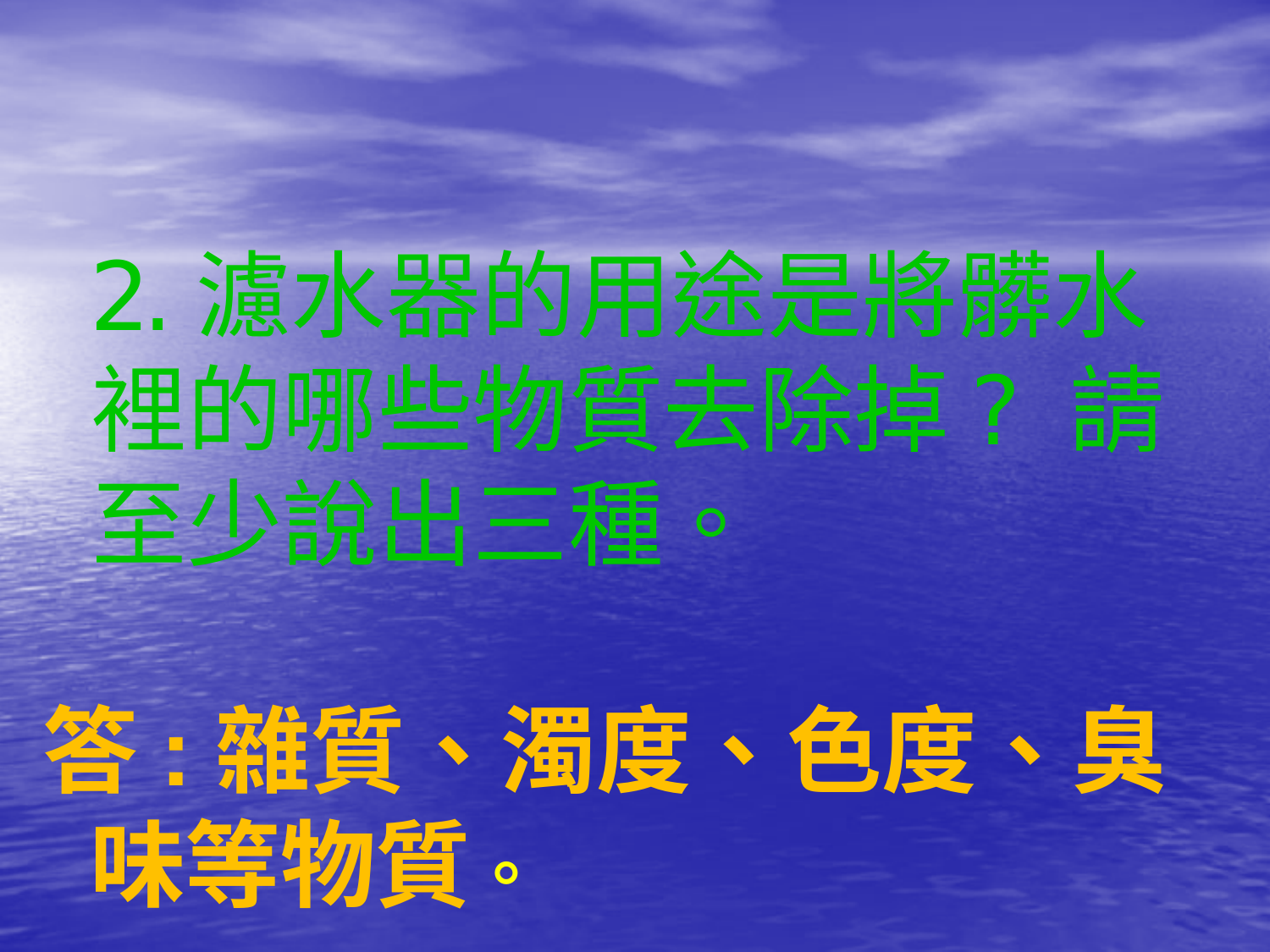

# 2.濾水器的用途是將髒水裡的哪些物質去除掉? 請至少說出三種。
答:雜質、濁度、色度、臭味等物質。